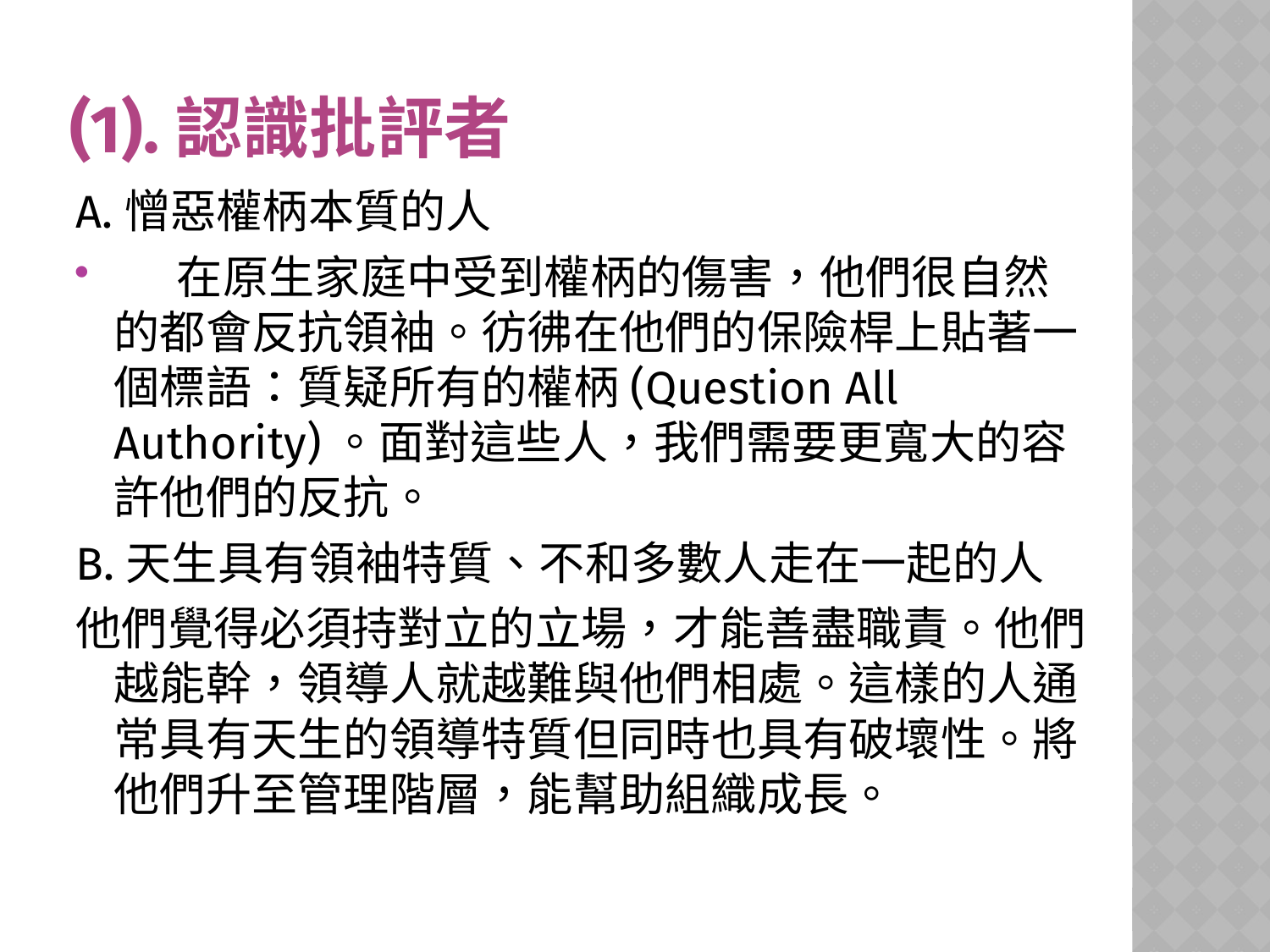

# (1).認識批評者
A.憎惡權柄本質的人
     在原生家庭中受到權柄的傷害，他們很自然的都會反抗領袖。彷彿在他們的保險桿上貼著一個標語：質疑所有的權柄(Question All Authority)。面對這些人，我們需要更寬大的容許他們的反抗。
B.天生具有領袖特質、不和多數人走在一起的人
他們覺得必須持對立的立場，才能善盡職責。他們越能幹，領導人就越難與他們相處。這樣的人通常具有天生的領導特質但同時也具有破壞性。將他們升至管理階層，能幫助組織成長。